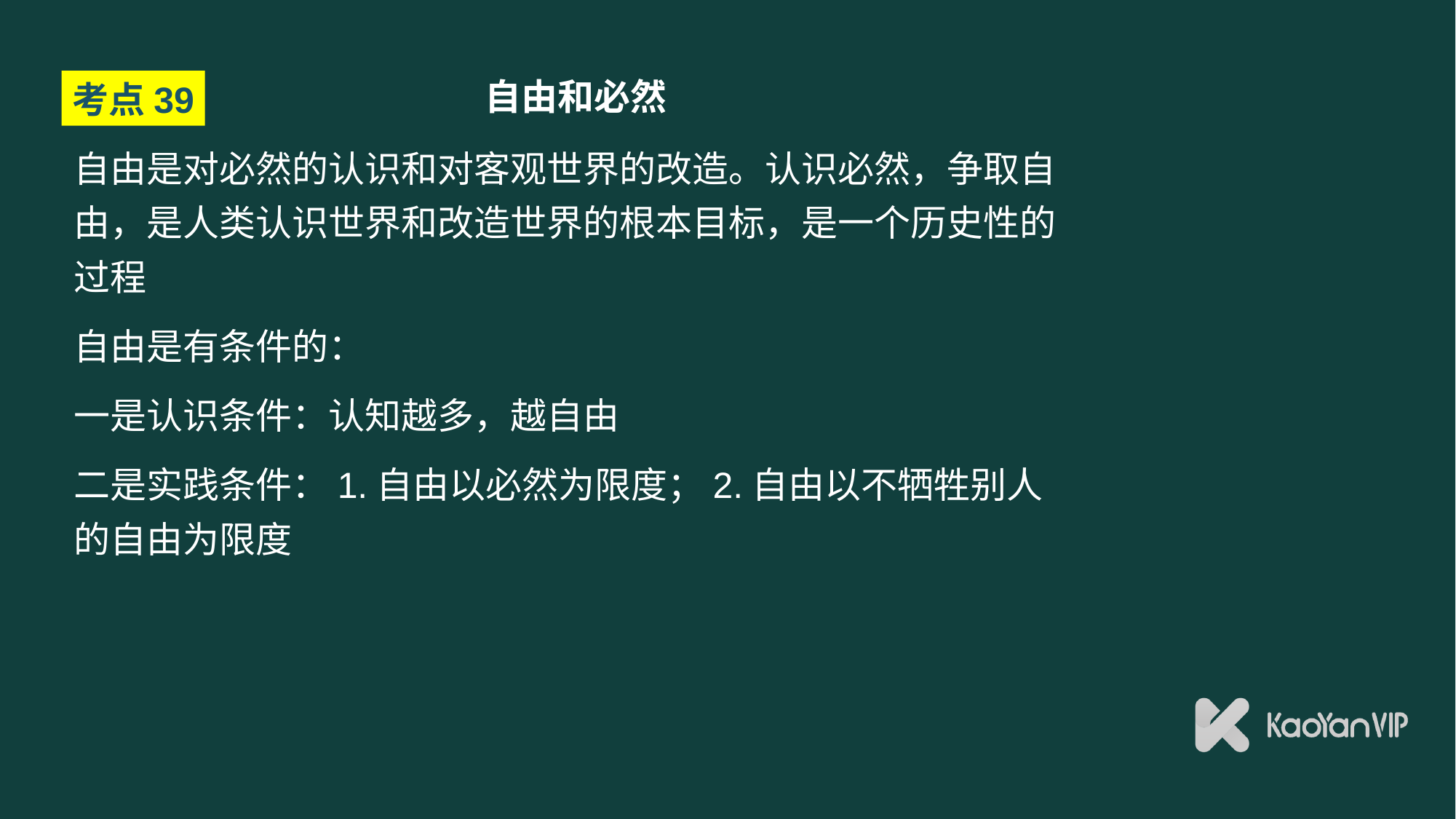

# 自由和必然
考点39
自由是对必然的认识和对客观世界的改造。认识必然，争取自由，是人类认识世界和改造世界的根本目标，是一个历史性的过程
自由是有条件的：
一是认识条件：认知越多，越自由
二是实践条件：1.自由以必然为限度；2.自由以不牺牲别人的自由为限度